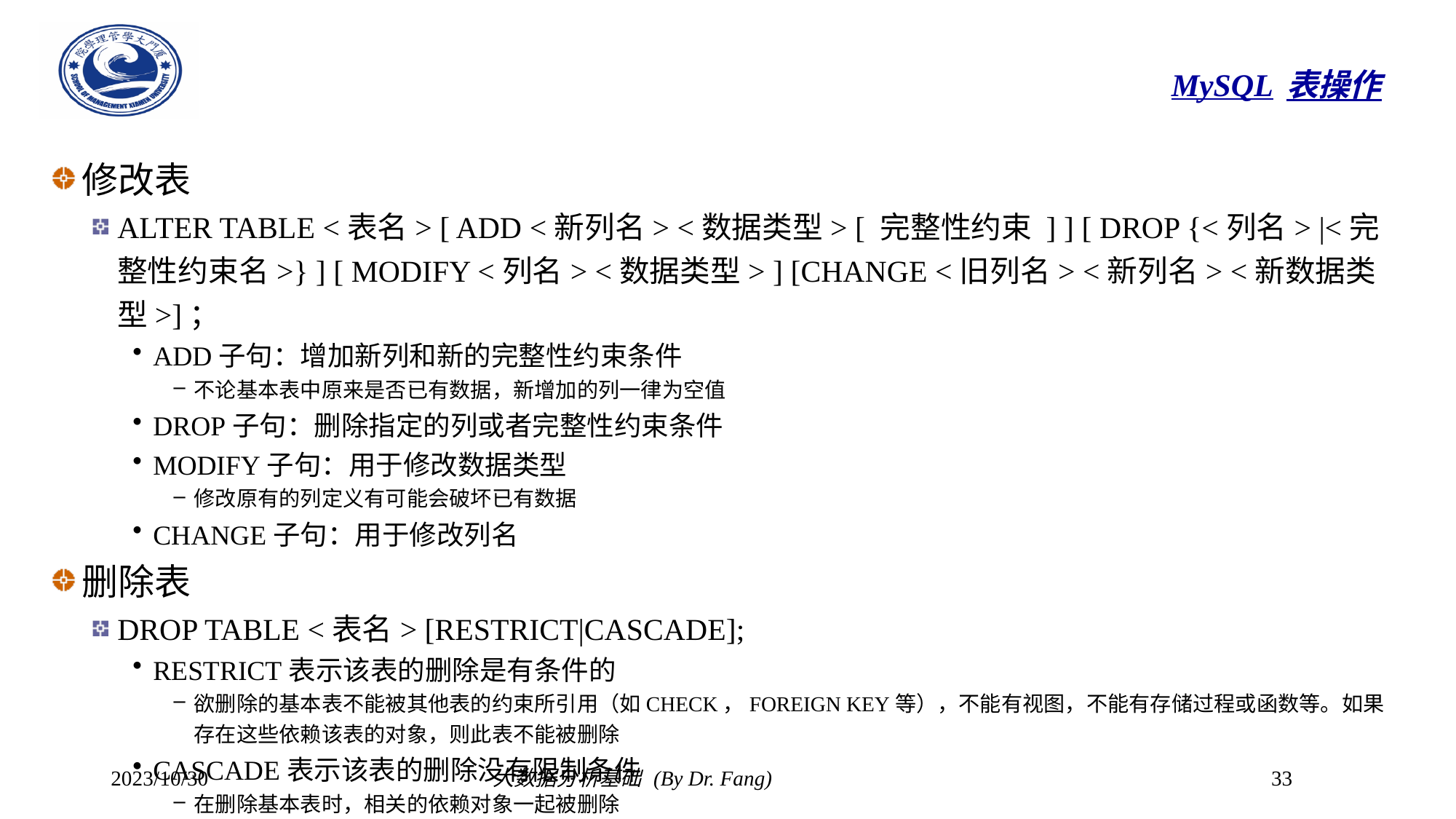

# MySQL表操作
修改表
ALTER TABLE <表名> [ ADD <新列名> <数据类型> [ 完整性约束 ] ] [ DROP {<列名> |<完整性约束名>} ] [ MODIFY <列名> <数据类型> ] [CHANGE <旧列名> <新列名> <新数据类型>]；
ADD子句：增加新列和新的完整性约束条件
不论基本表中原来是否已有数据，新增加的列一律为空值
DROP子句：删除指定的列或者完整性约束条件
MODIFY子句：用于修改数据类型
修改原有的列定义有可能会破坏已有数据
CHANGE子句：用于修改列名
删除表
DROP TABLE <表名> [RESTRICT|CASCADE];
RESTRICT表示该表的删除是有条件的
欲删除的基本表不能被其他表的约束所引用（如CHECK，FOREIGN KEY等），不能有视图，不能有存储过程或函数等。如果存在这些依赖该表的对象，则此表不能被删除
CASCADE表示该表的删除没有限制条件
在删除基本表时，相关的依赖对象一起被删除

2023/10/30
大数据分析基础 (By Dr. Fang)
33